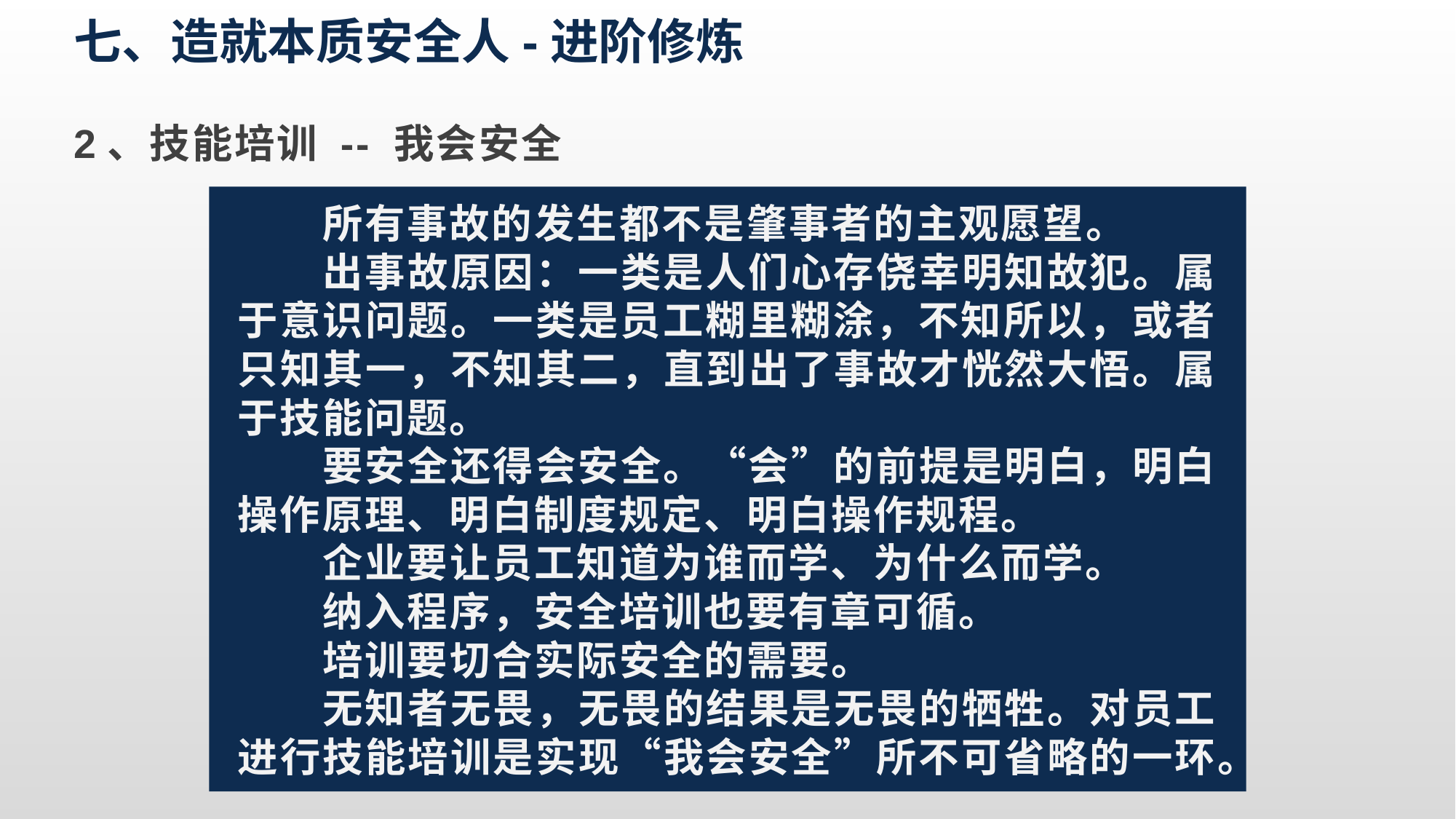

七、造就本质安全人-进阶修炼
2、技能培训 -- 我会安全
所有事故的发生都不是肇事者的主观愿望。
出事故原因：一类是人们心存侥幸明知故犯。属于意识问题。一类是员工糊里糊涂，不知所以，或者只知其一，不知其二，直到出了事故才恍然大悟。属于技能问题。
要安全还得会安全。“会”的前提是明白，明白操作原理、明白制度规定、明白操作规程。
企业要让员工知道为谁而学、为什么而学。
纳入程序，安全培训也要有章可循。
培训要切合实际安全的需要。
无知者无畏，无畏的结果是无畏的牺牲。对员工进行技能培训是实现“我会安全”所不可省略的一环。